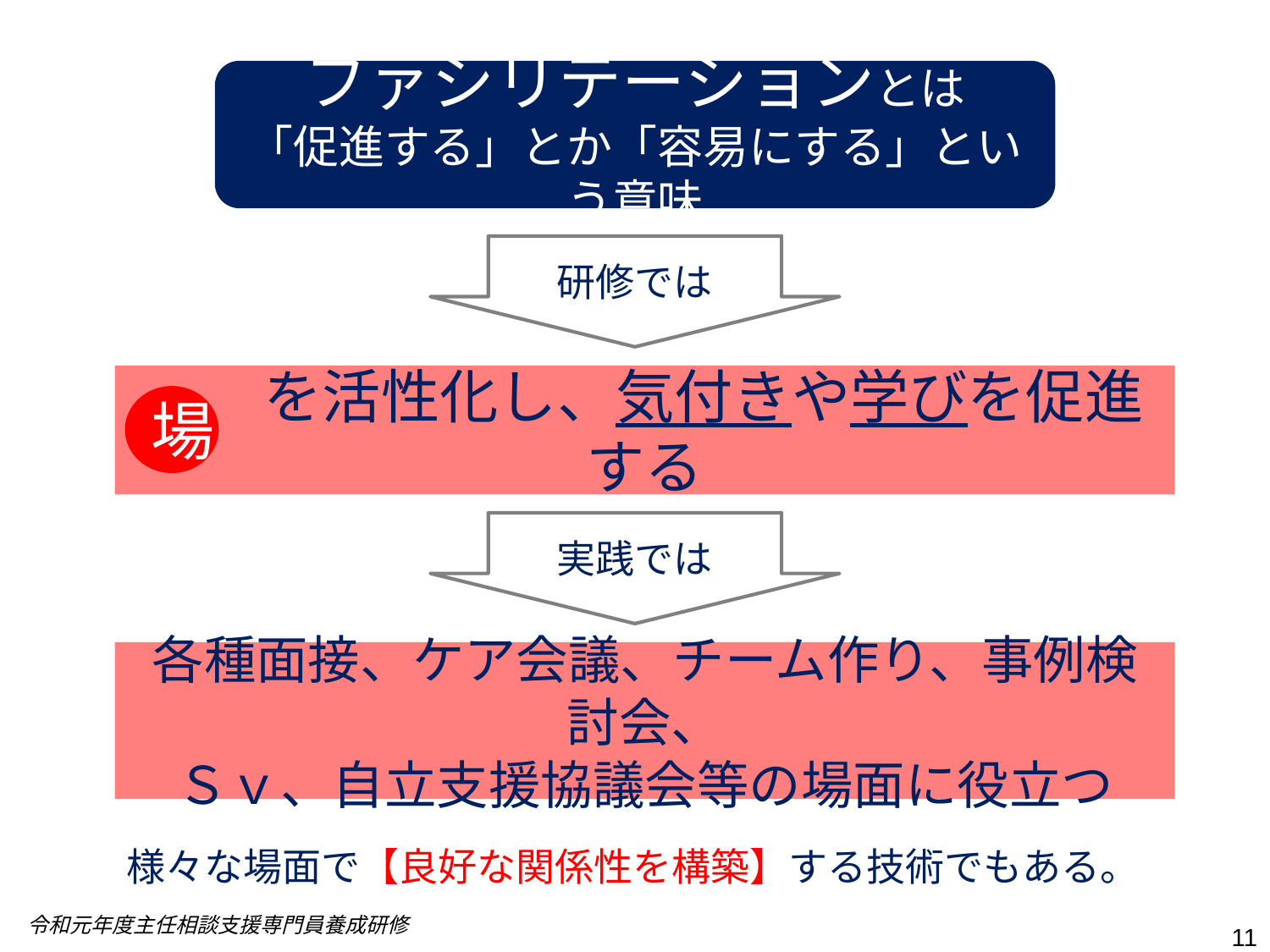

ファシリテーションとは
「促進する」とか「容易にする」という意味
研修では
　　を活性化し、気付きや学びを促進する
場
実践では
各種面接、ケア会議、チーム作り、事例検討会、
Ｓｖ、自立支援協議会等の場面に役立つ
様々な場面で【良好な関係性を構築】する技術でもある。
令和元年度主任相談支援専門員養成研修
11